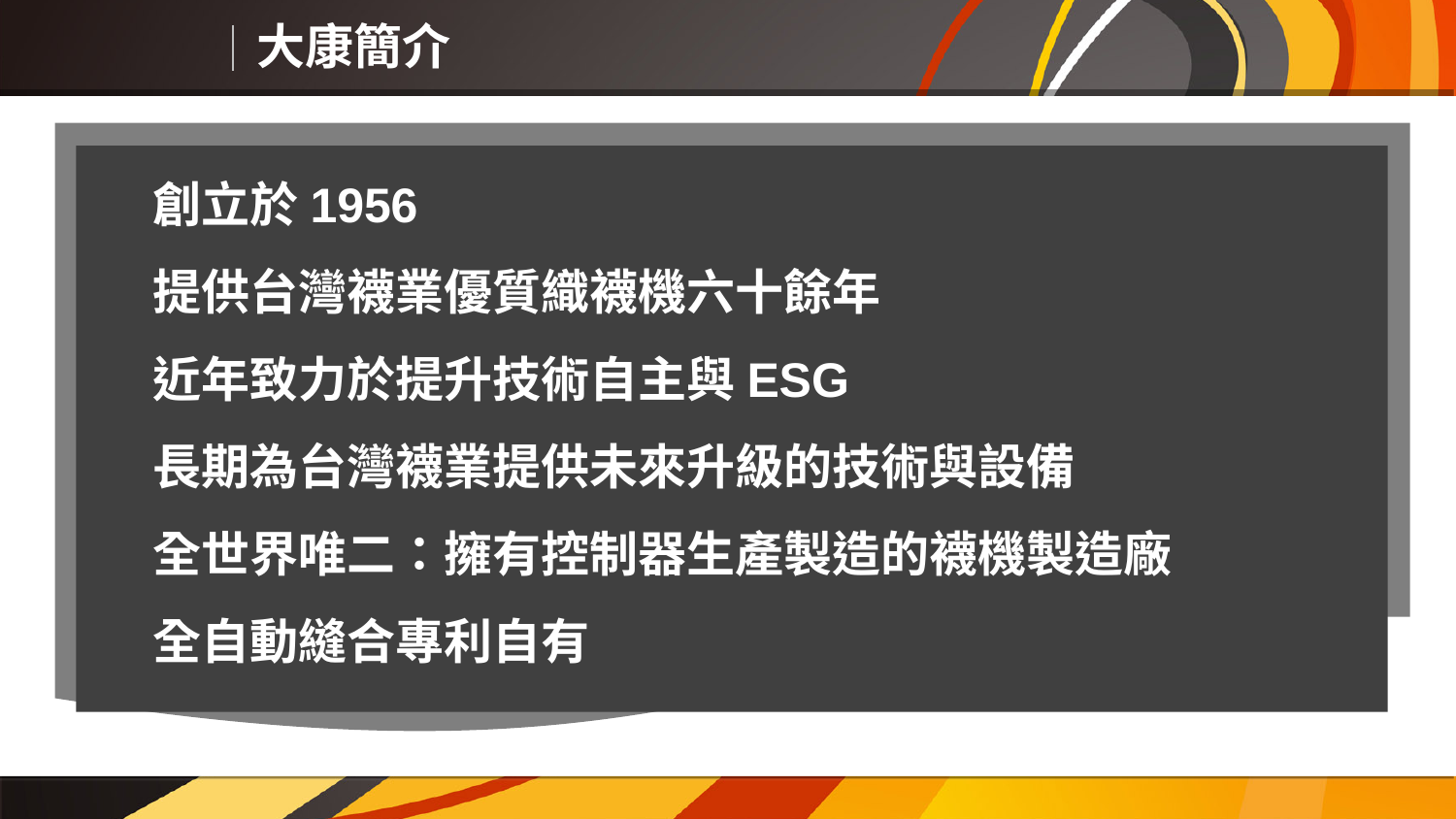

大康簡介

創立於1956
提供台灣襪業優質織襪機六十餘年
近年致力於提升技術自主與ESG
長期為台灣襪業提供未來升級的技術與設備
全世界唯二：擁有控制器生產製造的襪機製造廠
全自動縫合專利自有